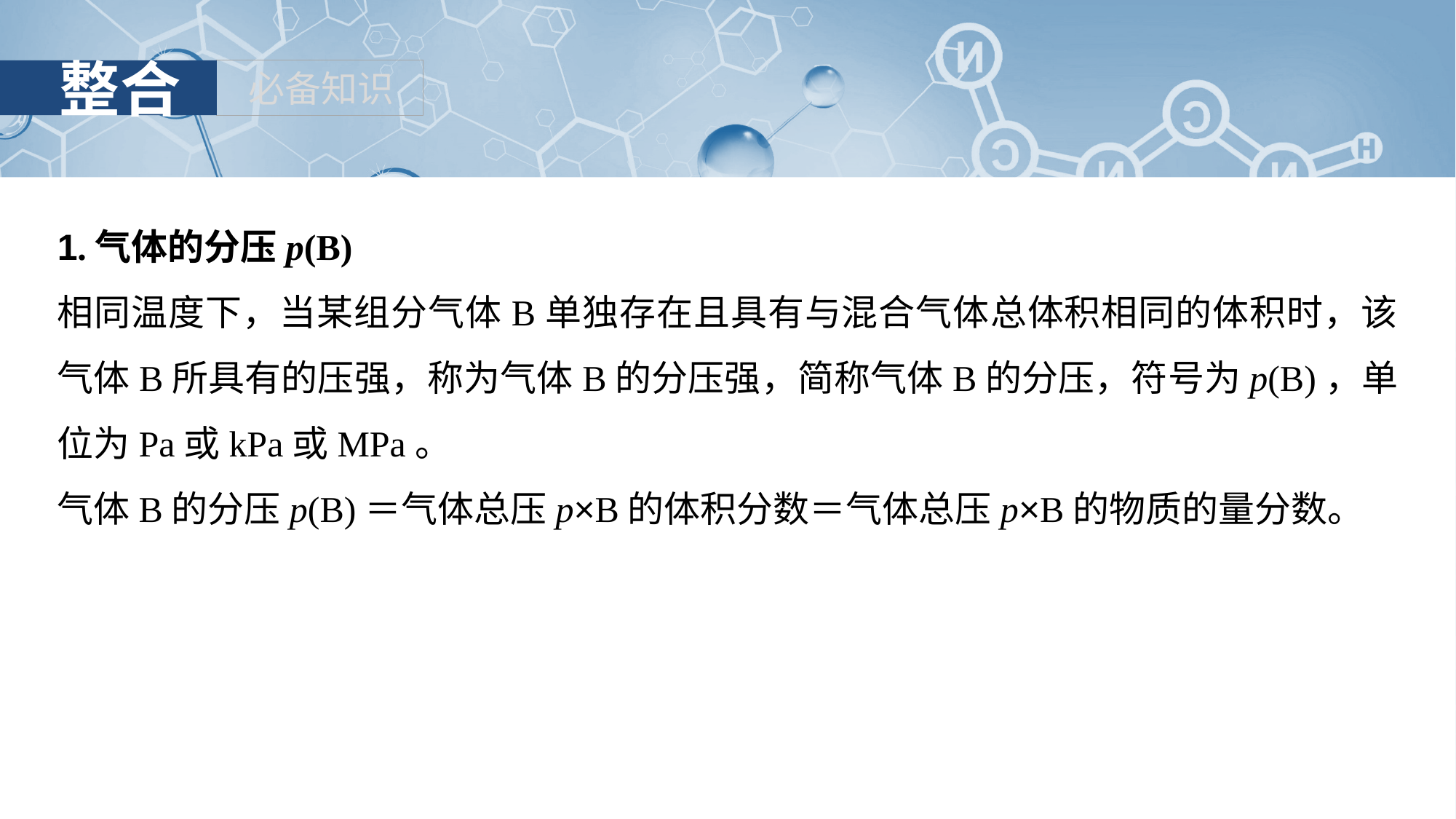

1.气体的分压p(B)
相同温度下，当某组分气体B单独存在且具有与混合气体总体积相同的体积时，该气体B所具有的压强，称为气体B的分压强，简称气体B的分压，符号为p(B)，单位为Pa或kPa或MPa。
气体B的分压p(B)＝气体总压p×B的体积分数＝气体总压p×B的物质的量分数。